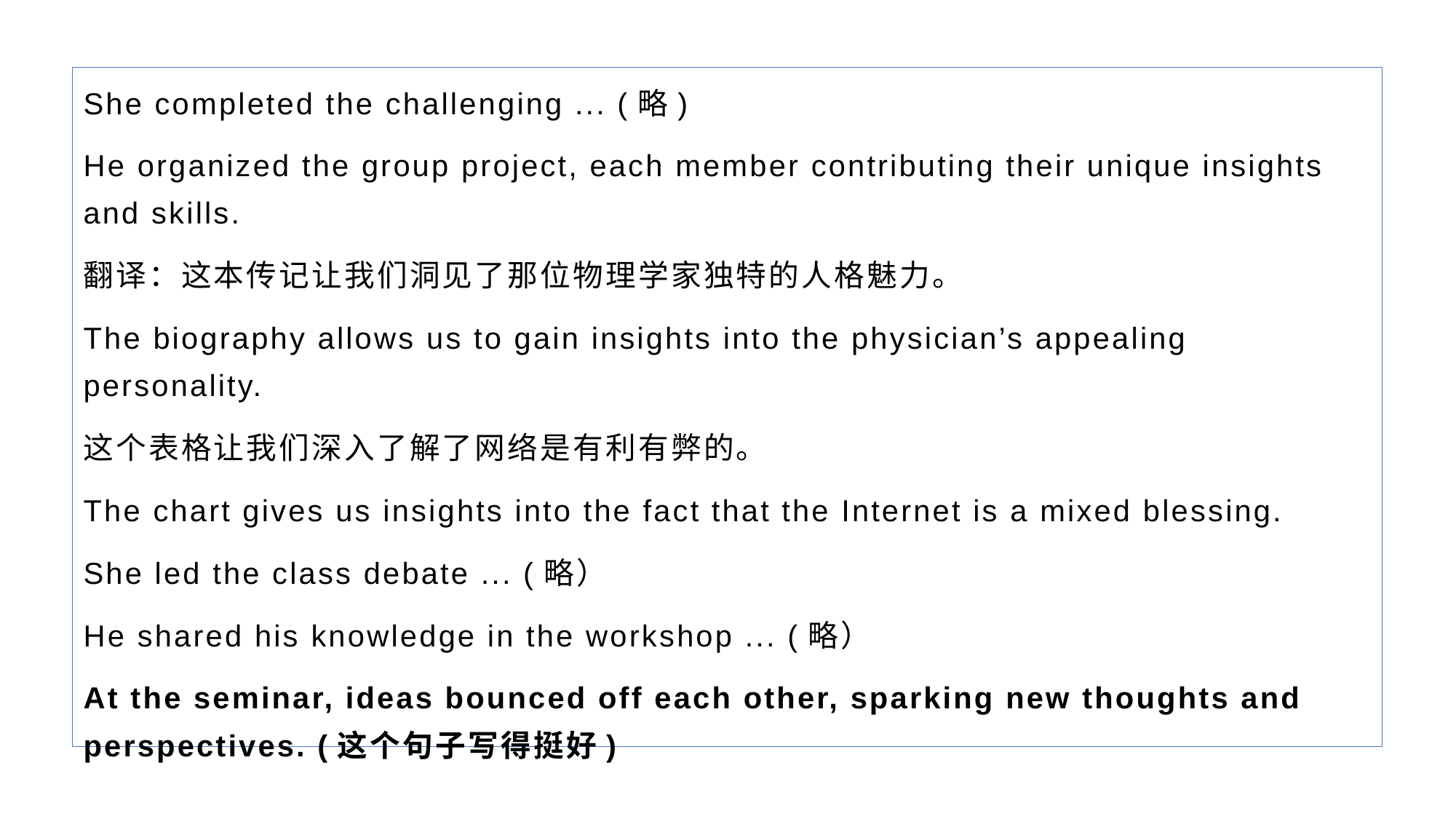

She completed the challenging ... (略)
He organized the group project, each member contributing their unique insights and skills.
翻译：这本传记让我们洞见了那位物理学家独特的人格魅力。
The biography allows us to gain insights into the physician’s appealing personality.
这个表格让我们深入了解了网络是有利有弊的。
The chart gives us insights into the fact that the Internet is a mixed blessing.
She led the class debate ... (略）
He shared his knowledge in the workshop ... (略）
At the seminar, ideas bounced off each other, sparking new thoughts and perspectives. (这个句子写得挺好)